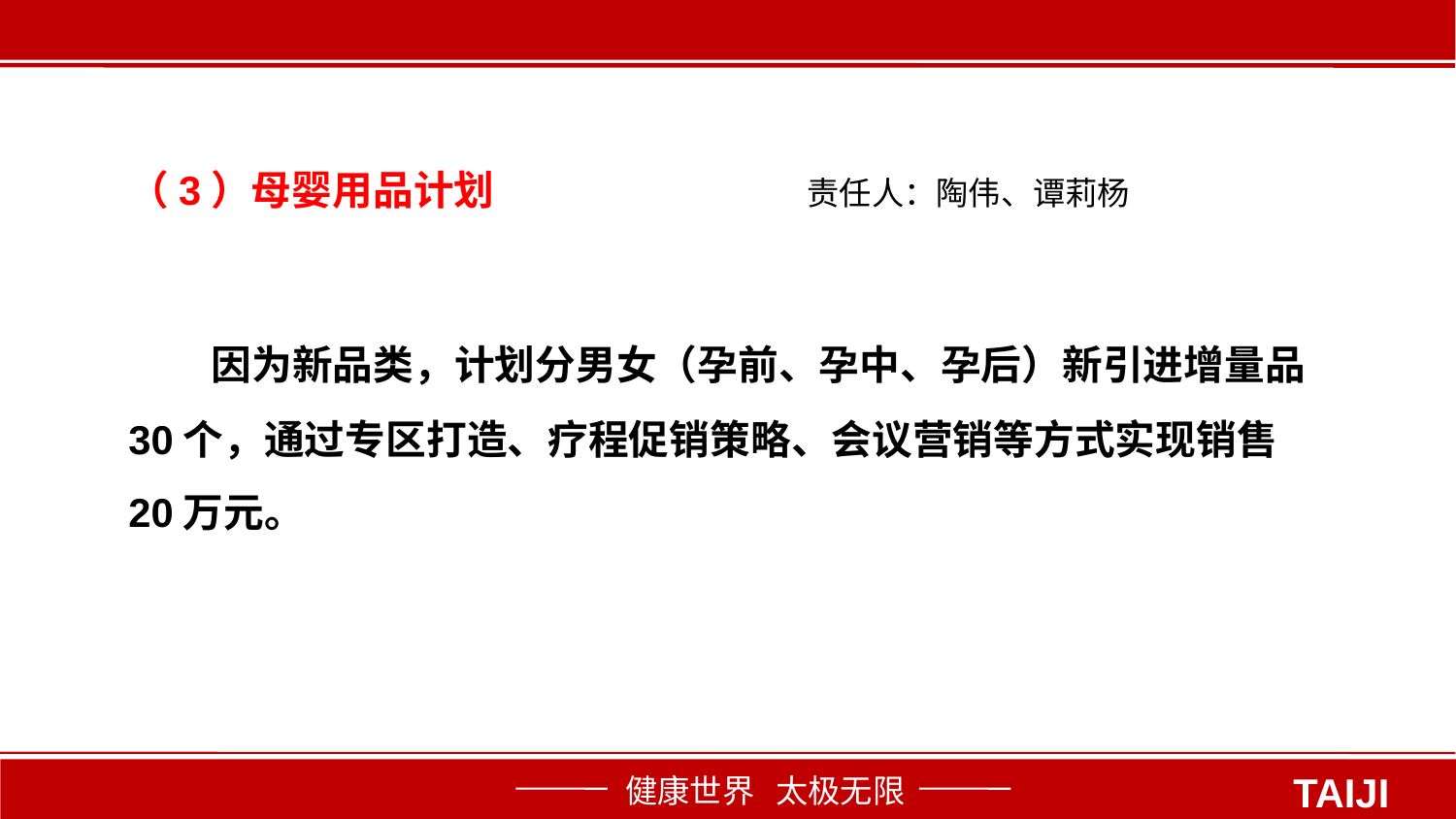

（3）母婴用品计划                                  责任人：陶伟、谭莉杨

       因为新品类，计划分男女（孕前、孕中、孕后）新引进增量品30个，通过专区打造、疗程促销策略、会议营销等方式实现销售20万元。